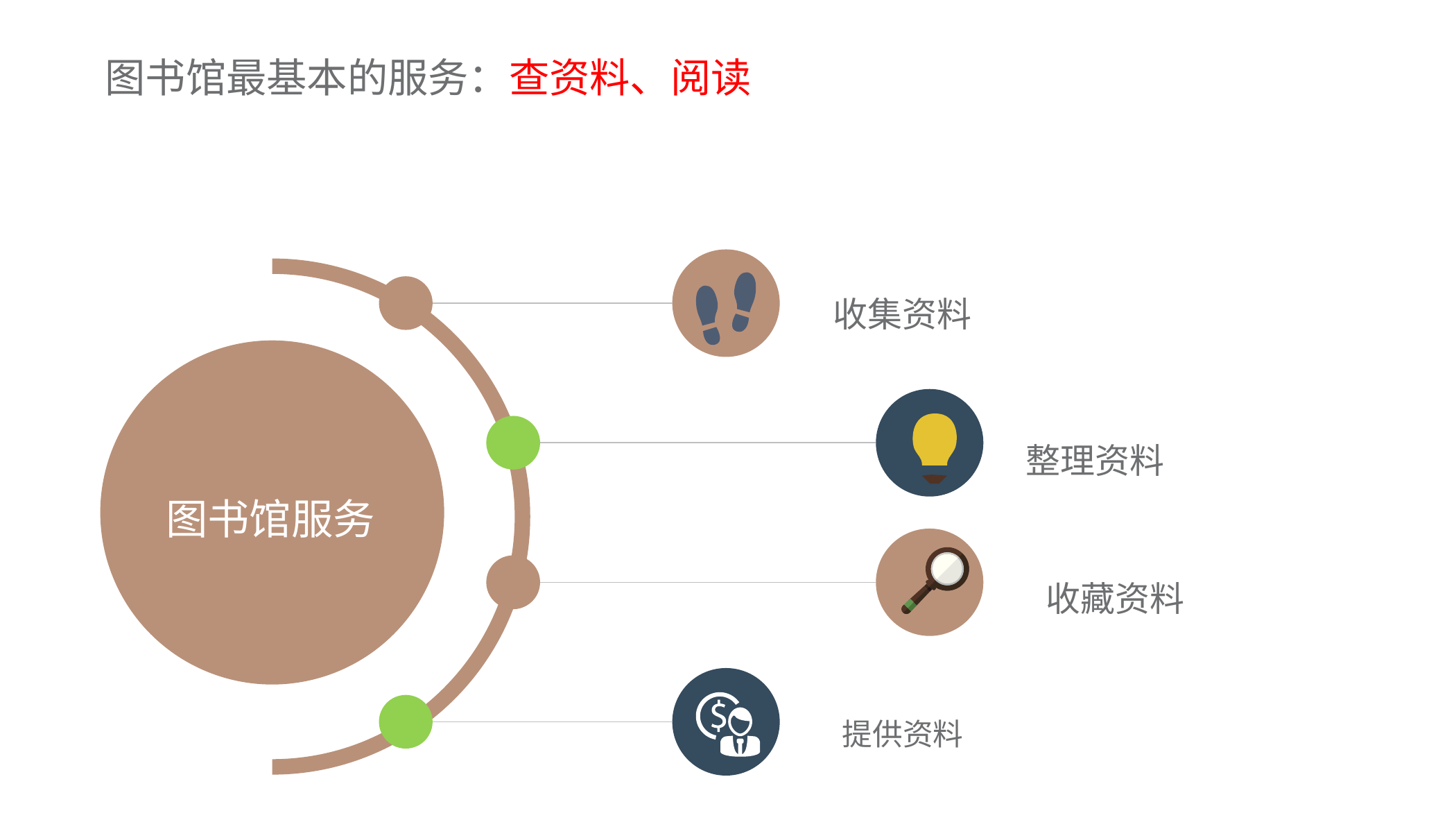

图书馆最基本的服务：查资料、阅读

收集资料

整理资料

图书馆服务

收藏资料

提供资料